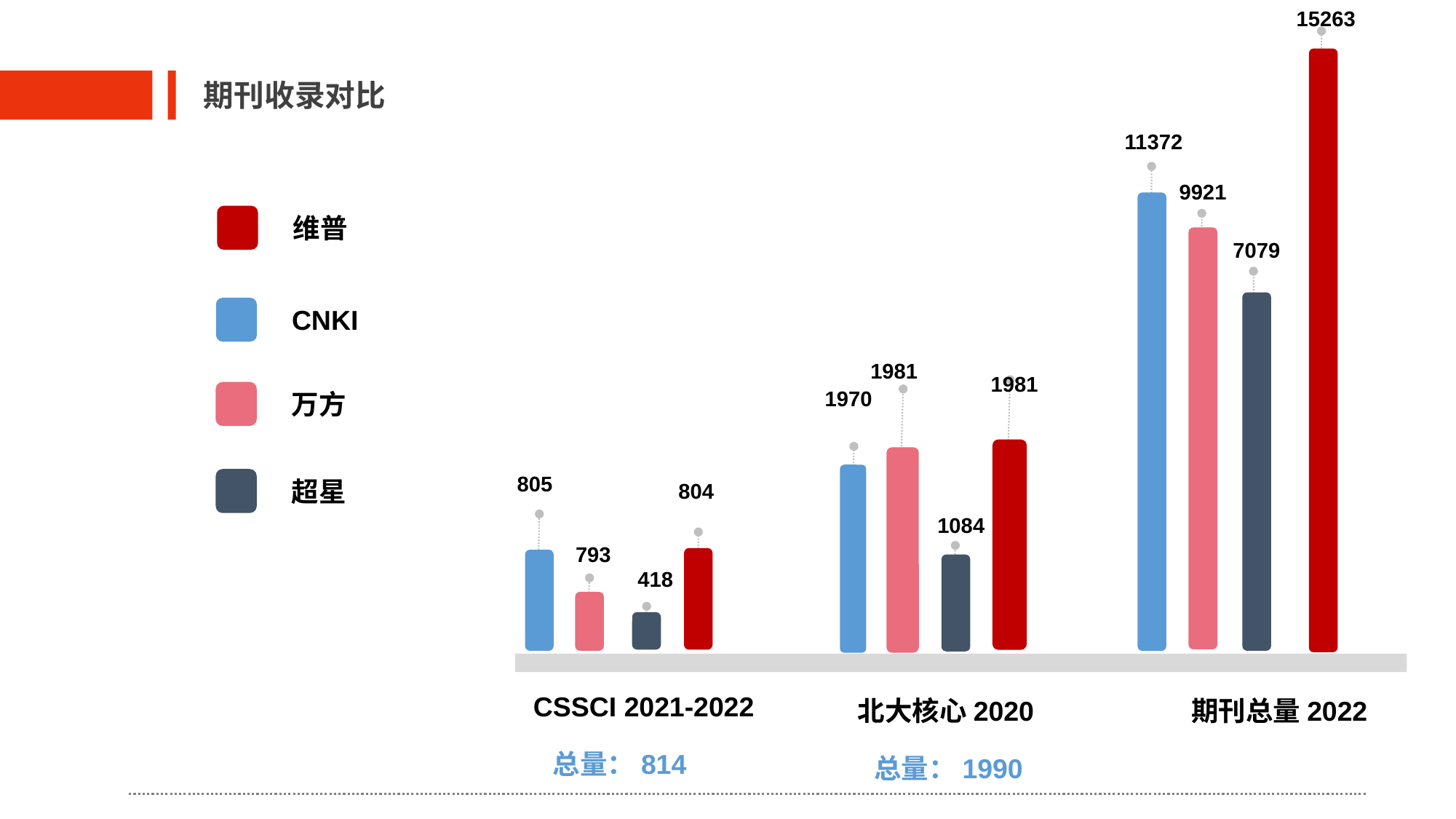

15263

期刊收录对比
11372

9921

维普

7079

CNKI
1981
1981
1970

万方

805

超星
804
1084

793

418

CSSCI 2021-2022
北大核心2020
期刊总量2022
总量：814
总量：1990